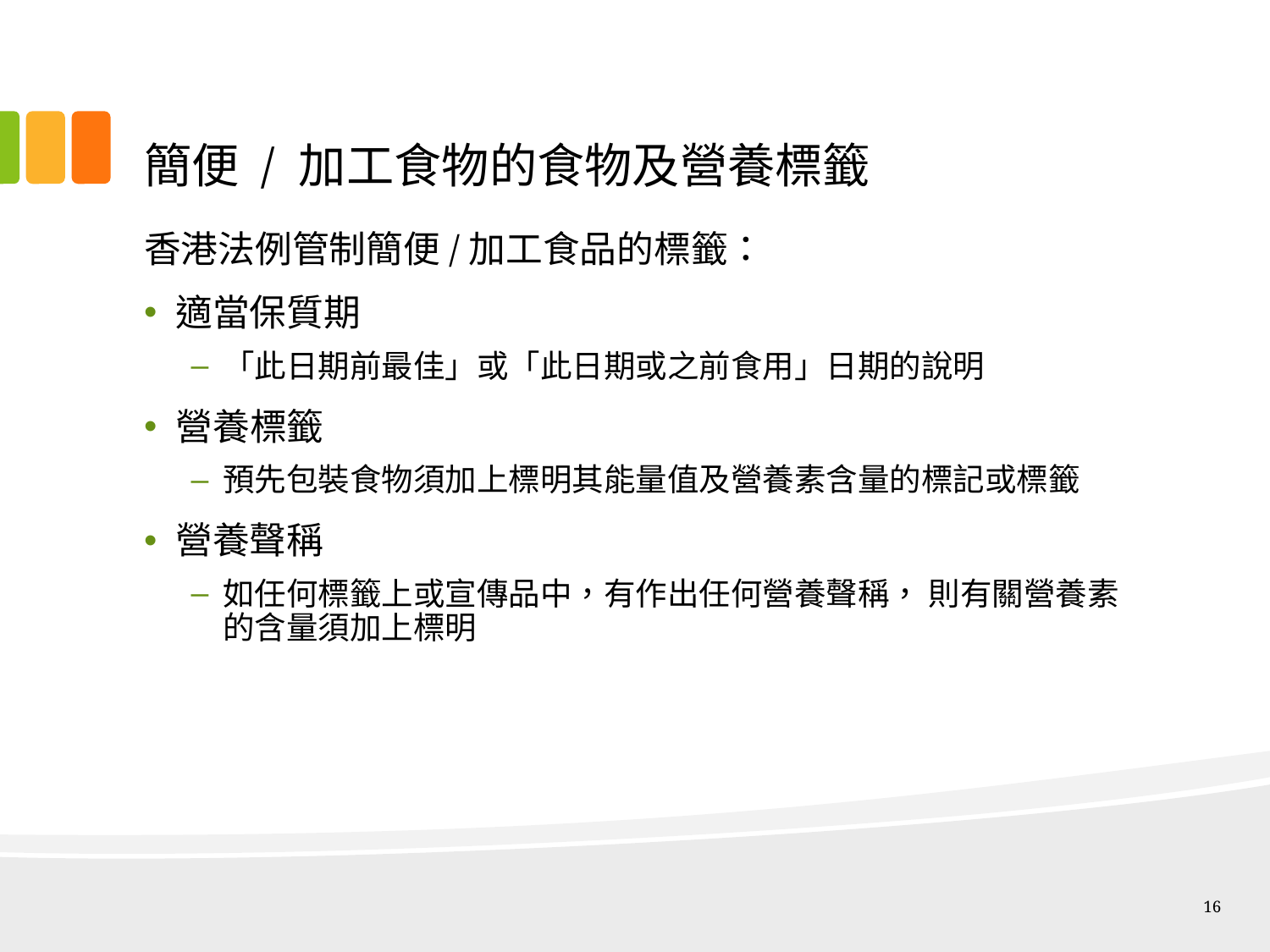

# 簡便 / 加工食物的食物及營養標籤
香港法例管制簡便/加工食品的標籤：
適當保質期
「此日期前最佳」或「此日期或之前食用」日期的說明
營養標籤
預先包裝食物須加上標明其能量值及營養素含量的標記或標籤
營養聲稱
如任何標籤上或宣傳品中，有作出任何營養聲稱， 則有關營養素的含量須加上標明

16